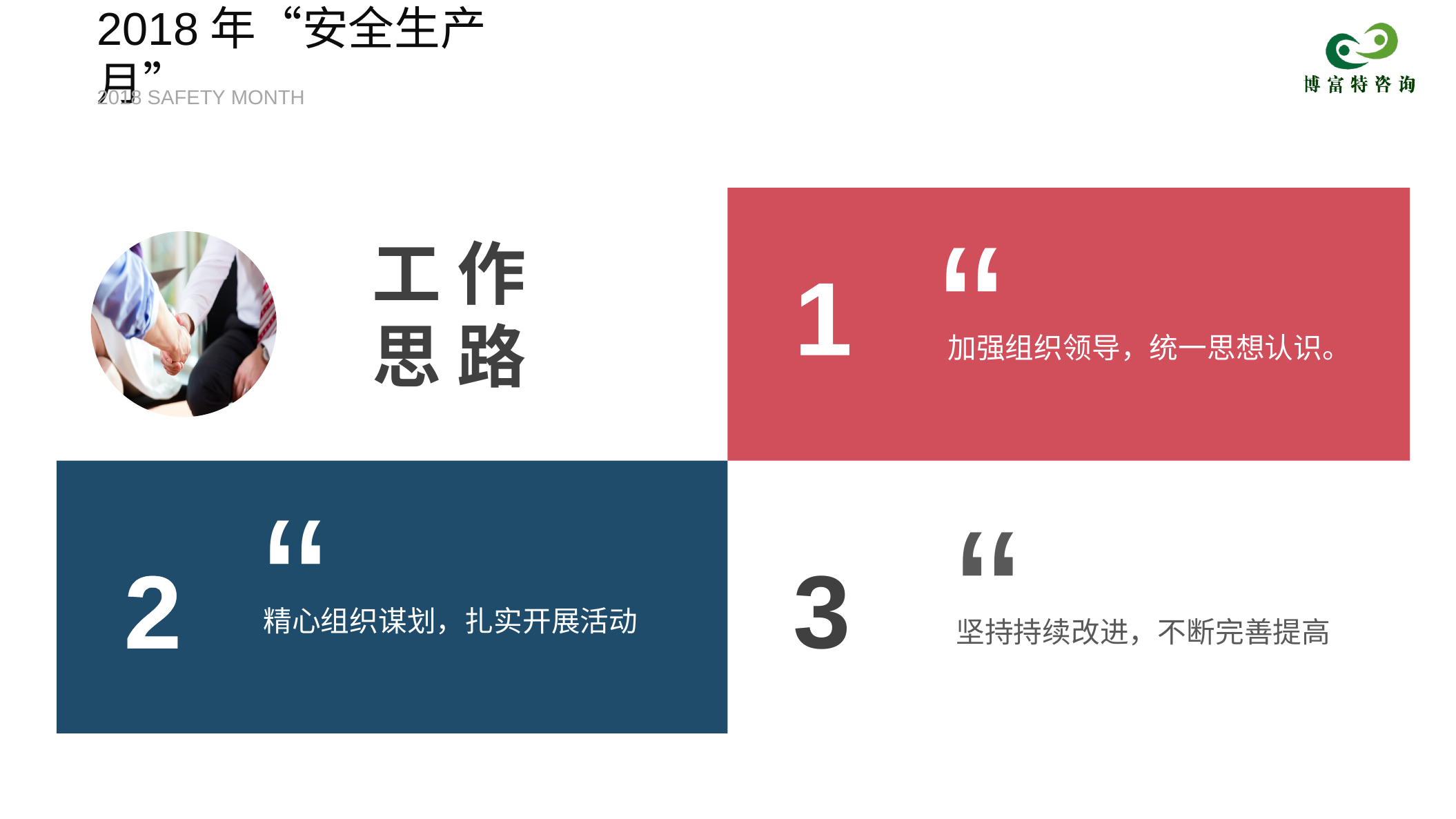

2018年“安全生产月”
2018 SAFETY MONTH

“
加强组织领导，统一思想认识。

工 作
思 路

1

“
精心组织谋划，扎实开展活动
“
坚持持续改进，不断完善提高
2
3